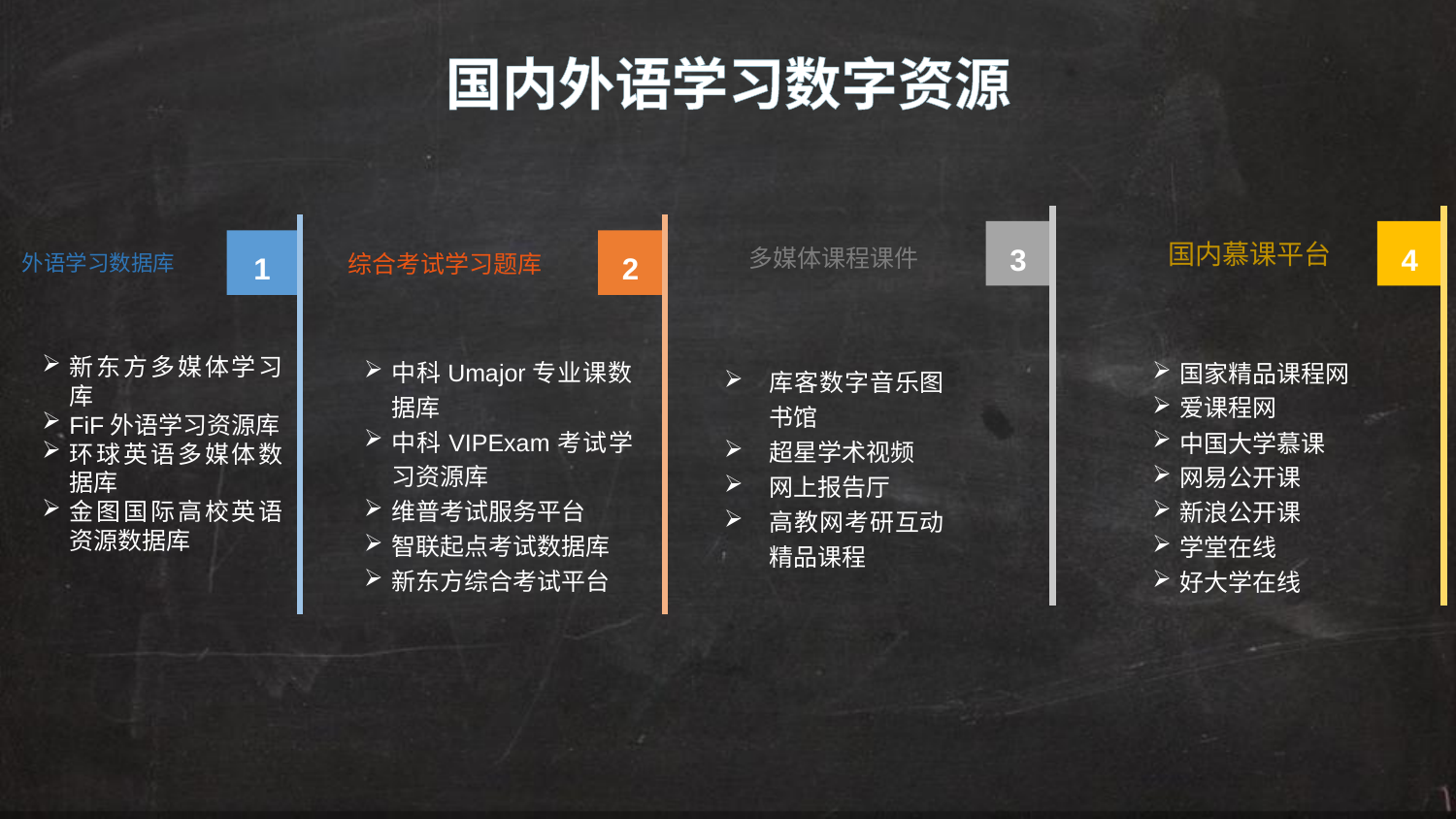

国内外语学习数字资源
3
中科Umajor专业课数据库
中科VIPExam考试学习资源库
维普考试服务平台
智联起点考试数据库
新东方综合考试平台
4
国内慕课平台
国家精品课程网
爱课程网
中国大学慕课
网易公开课
新浪公开课
学堂在线
好大学在线
2
库客数字音乐图书馆
超星学术视频
网上报告厅
高教网考研互动精品课程

1
外语学习数据库
多媒体课程课件
综合考试学习题库
新东方多媒体学习库
FiF外语学习资源库
环球英语多媒体数据库
金图国际高校英语资源数据库